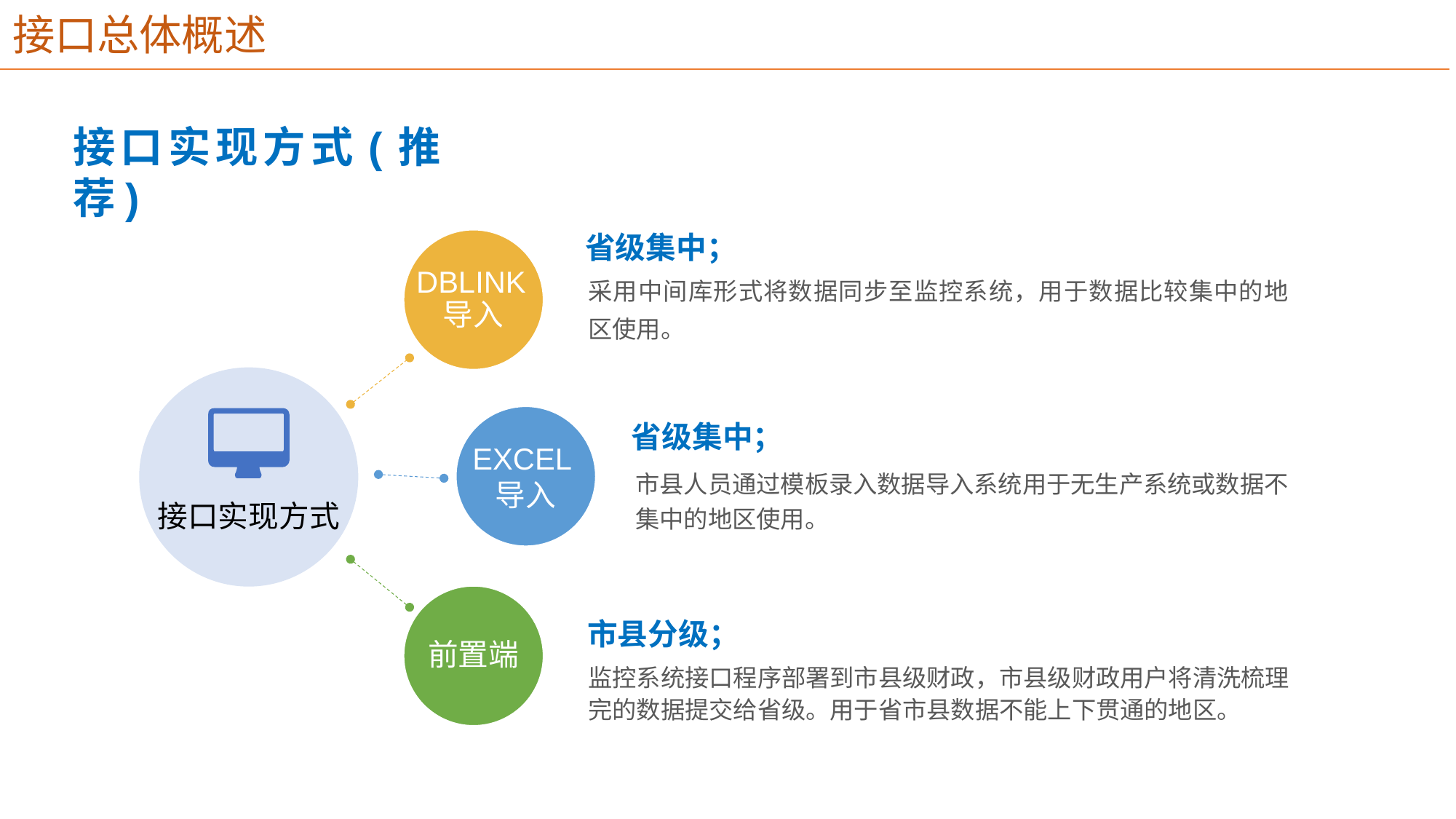

# 接口总体概述
接口实现方式(推荐)
 省级集中；
采用中间库形式将数据同步至监控系统，用于数据比较集中的地区使用。
DBLINK导入

省级集中；
市县人员通过模板录入数据导入系统用于无生产系统或数据不集中的地区使用。
EXCEL导入

接口实现方式
前置端
市县分级；
监控系统接口程序部署到市县级财政，市县级财政用户将清洗梳理完的数据提交给省级。用于省市县数据不能上下贯通的地区。